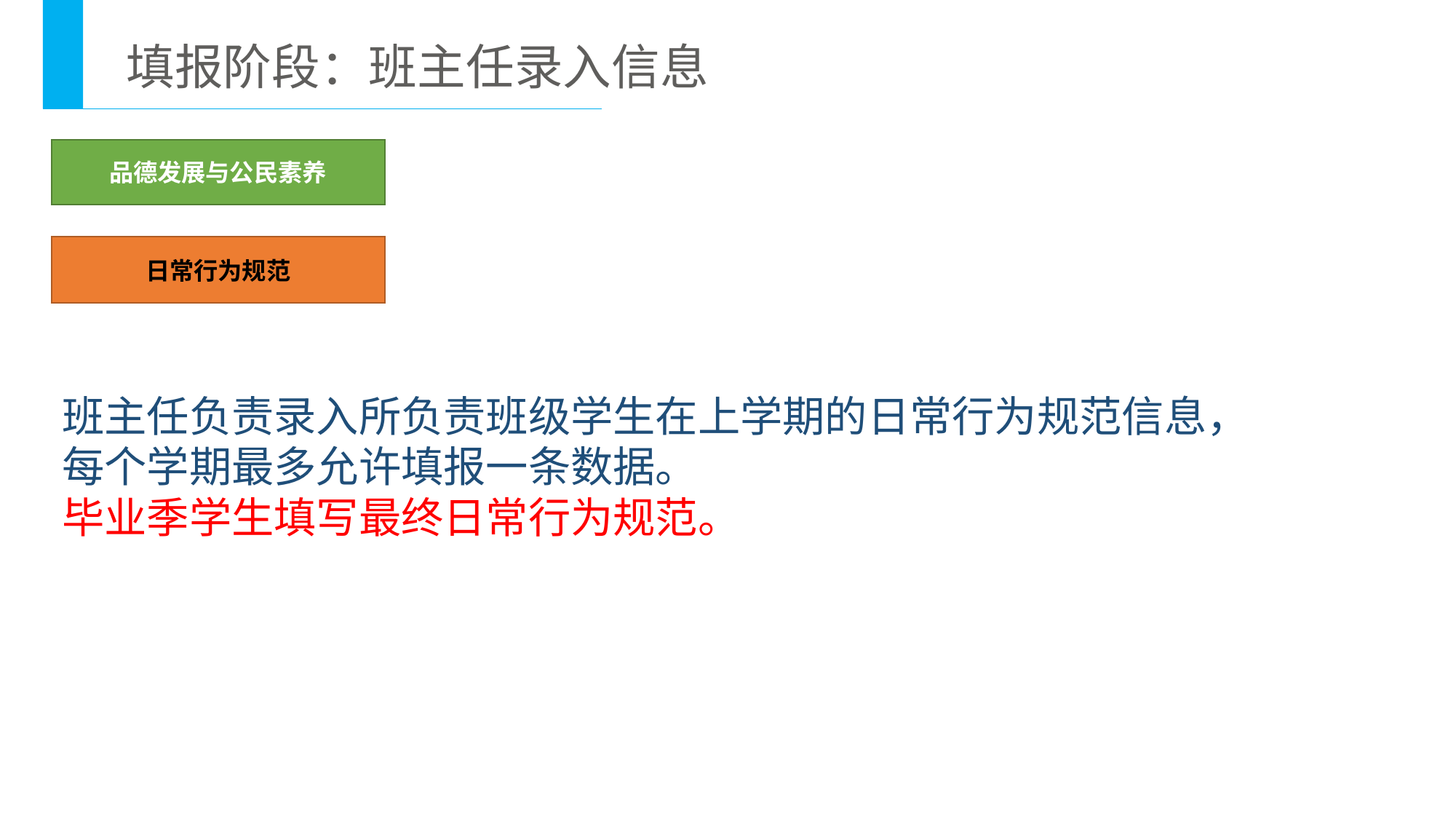

填报阶段：班主任录入信息
品德发展与公民素养
日常行为规范
班主任负责录入所负责班级学生在上学期的日常行为规范信息，每个学期最多允许填报一条数据。
毕业季学生填写最终日常行为规范。